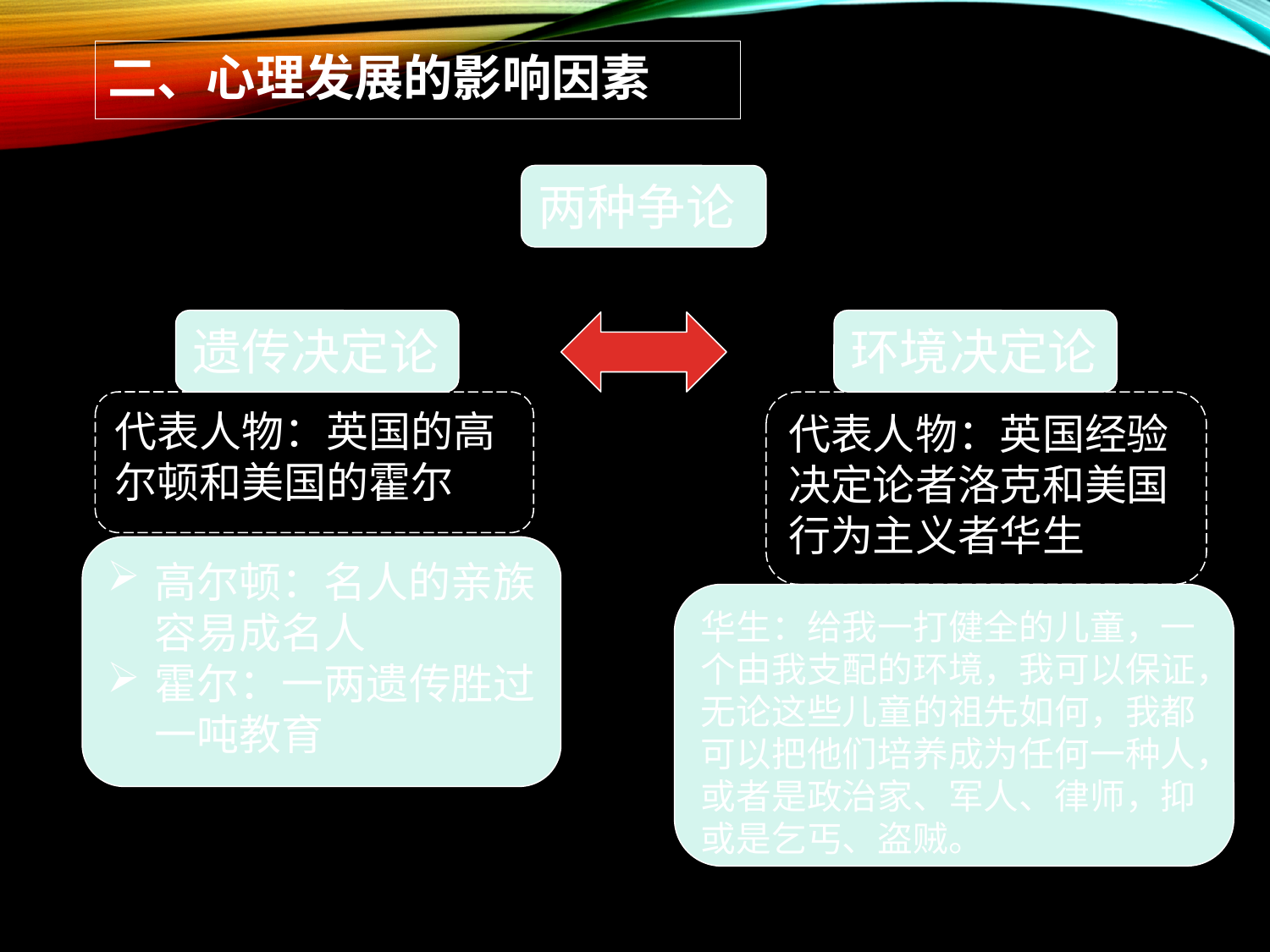

二、心理发展的影响因素
两种争论
遗传决定论
代表人物：英国的高尔顿和美国的霍尔

环境决定论
代表人物：英国经验决定论者洛克和美国行为主义者华生

高尔顿：名人的亲族容易成名人
霍尔：一两遗传胜过一吨教育
华生：给我一打健全的儿童，一个由我支配的环境，我可以保证，无论这些儿童的祖先如何，我都可以把他们培养成为任何一种人，或者是政治家、军人、律师，抑或是乞丐、盗贼。